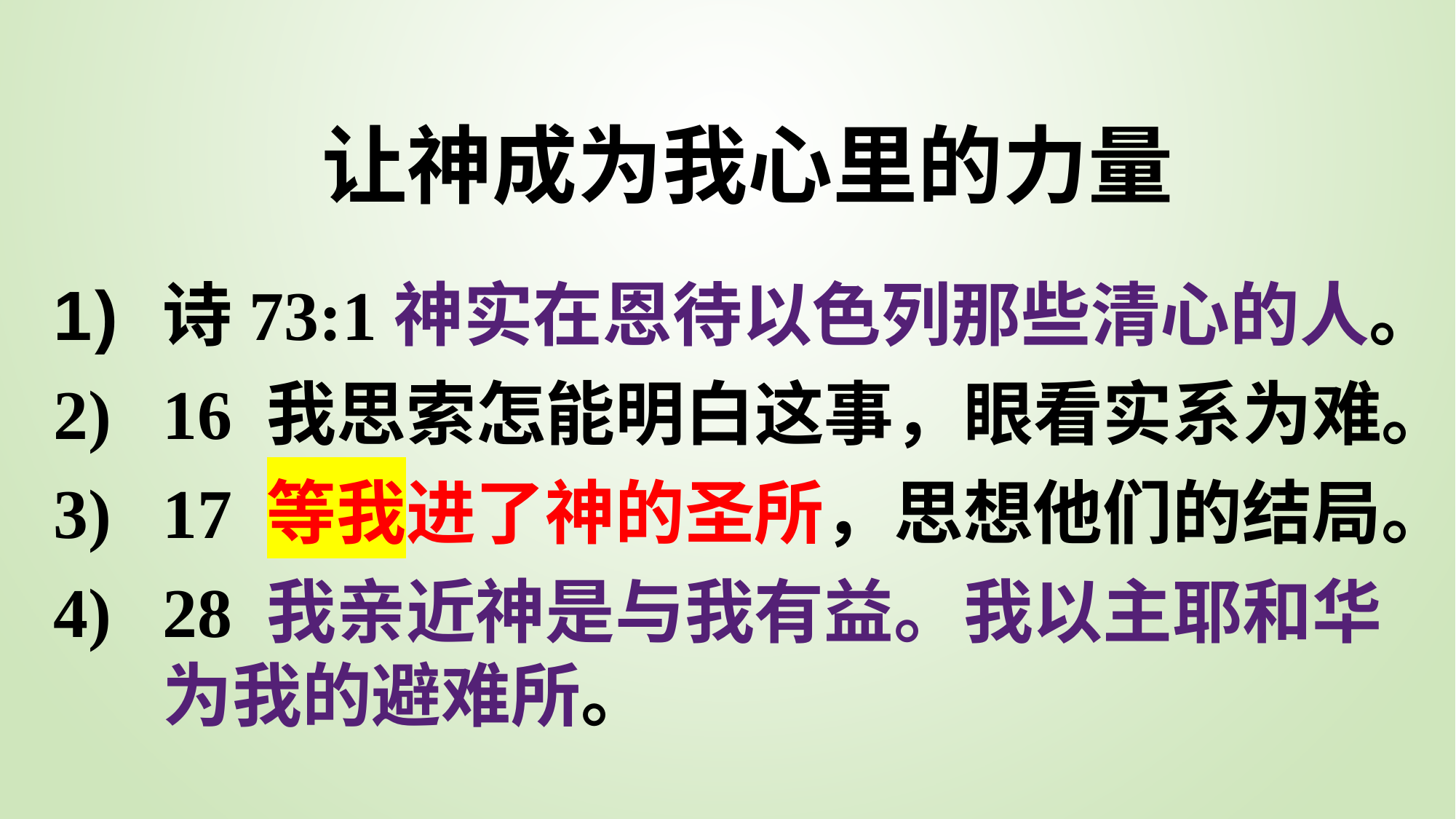

# 让神成为我心里的力量
诗73:1神实在恩待以色列那些清心的人。
16 我思索怎能明白这事，眼看实系为难。
17 等我进了神的圣所，思想他们的结局。
28 我亲近神是与我有益。我以主耶和华为我的避难所。